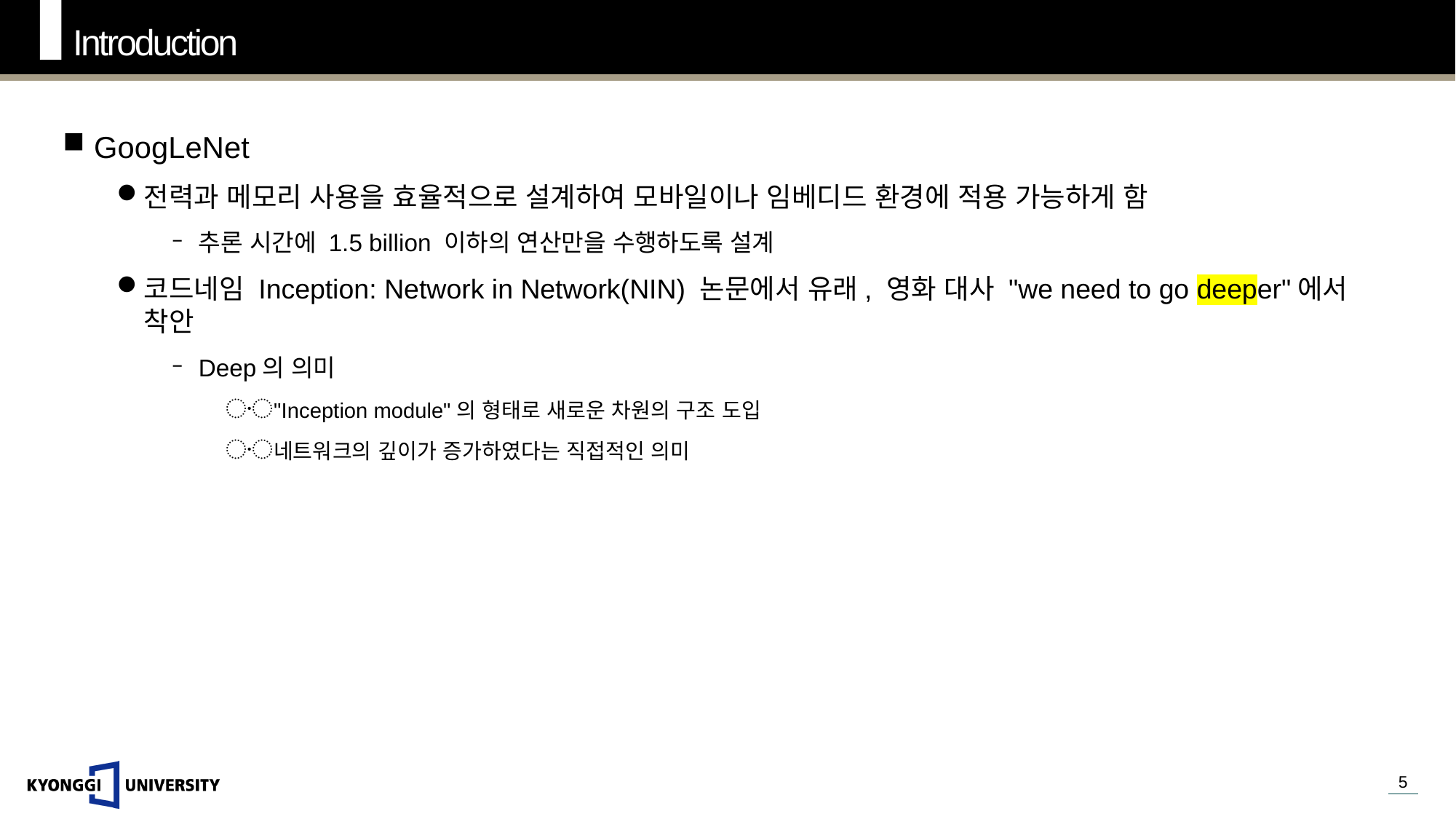

Introduction
GoogLeNet
전력과 메모리 사용을 효율적으로 설계하여 모바일이나 임베디드 환경에 적용 가능하게 함
추론 시간에 1.5 billion 이하의 연산만을 수행하도록 설계
코드네임 Inception: Network in Network(NIN) 논문에서 유래, 영화 대사 "we need to go deeper"에서 착안
Deep의 의미
"Inception module"의 형태로 새로운 차원의 구조 도입
네트워크의 깊이가 증가하였다는 직접적인 의미